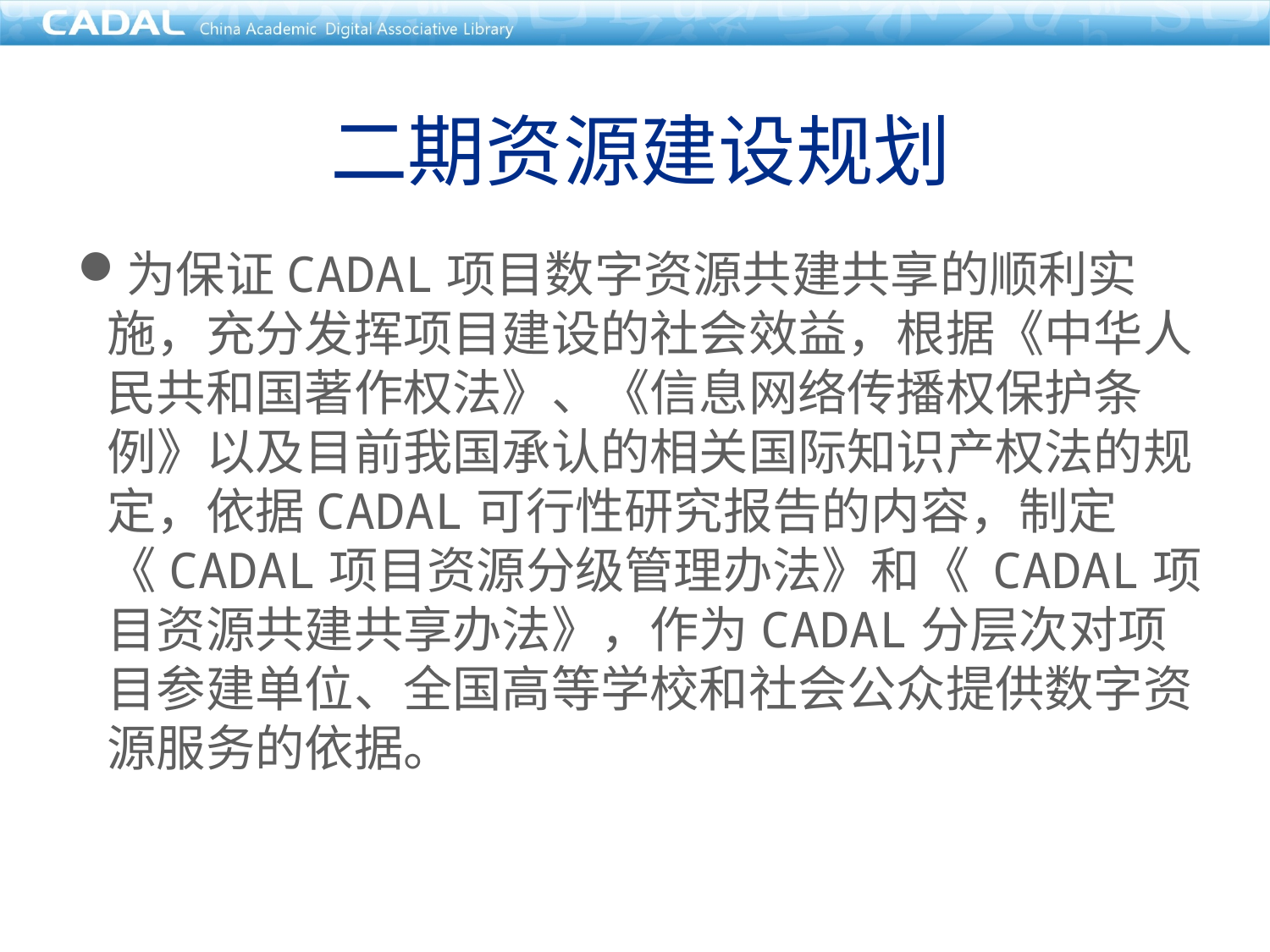

二期资源建设规划
为保证CADAL项目数字资源共建共享的顺利实施，充分发挥项目建设的社会效益，根据《中华人民共和国著作权法》、《信息网络传播权保护条例》以及目前我国承认的相关国际知识产权法的规定，依据CADAL可行性研究报告的内容，制定《CADAL项目资源分级管理办法》和《 CADAL项目资源共建共享办法》，作为CADAL分层次对项目参建单位、全国高等学校和社会公众提供数字资源服务的依据。